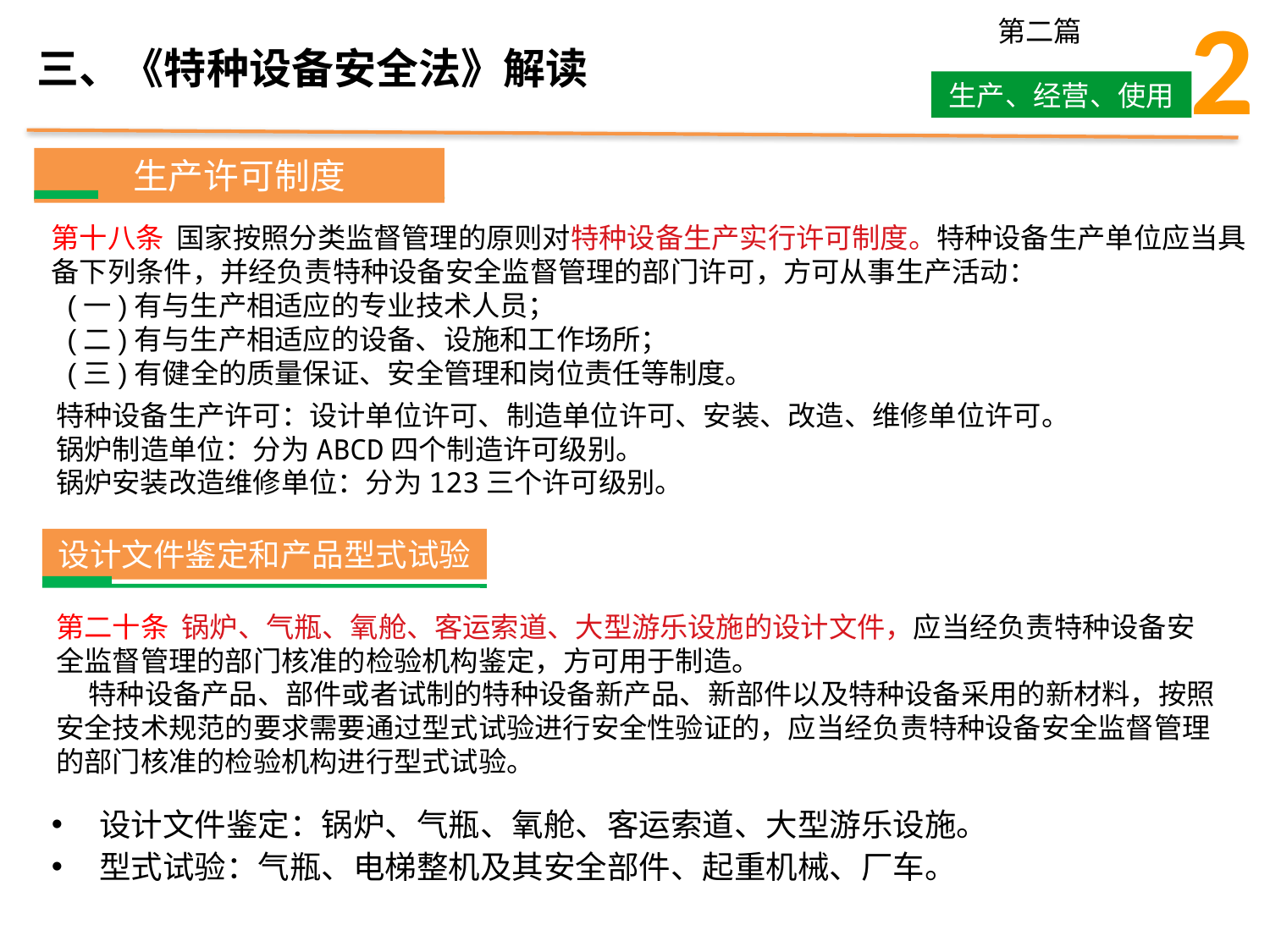

2
第二篇
生产、经营、使用
三、《特种设备安全法》解读
生产许可制度

第十八条  国家按照分类监督管理的原则对特种设备生产实行许可制度。特种设备生产单位应当具备下列条件，并经负责特种设备安全监督管理的部门许可，方可从事生产活动：
  (一)有与生产相适应的专业技术人员；
  (二)有与生产相适应的设备、设施和工作场所；
  (三)有健全的质量保证、安全管理和岗位责任等制度。
特种设备生产许可：设计单位许可、制造单位许可、安装、改造、维修单位许可。
锅炉制造单位：分为ABCD四个制造许可级别。
锅炉安装改造维修单位：分为123三个许可级别。

设计文件鉴定和产品型式试验

第二十条  锅炉、气瓶、氧舱、客运索道、大型游乐设施的设计文件，应当经负责特种设备安全监督管理的部门核准的检验机构鉴定，方可用于制造。
    特种设备产品、部件或者试制的特种设备新产品、新部件以及特种设备采用的新材料，按照安全技术规范的要求需要通过型式试验进行安全性验证的，应当经负责特种设备安全监督管理的部门核准的检验机构进行型式试验。
设计文件鉴定：锅炉、气瓶、氧舱、客运索道、大型游乐设施。
型式试验：气瓶、电梯整机及其安全部件、起重机械、厂车。